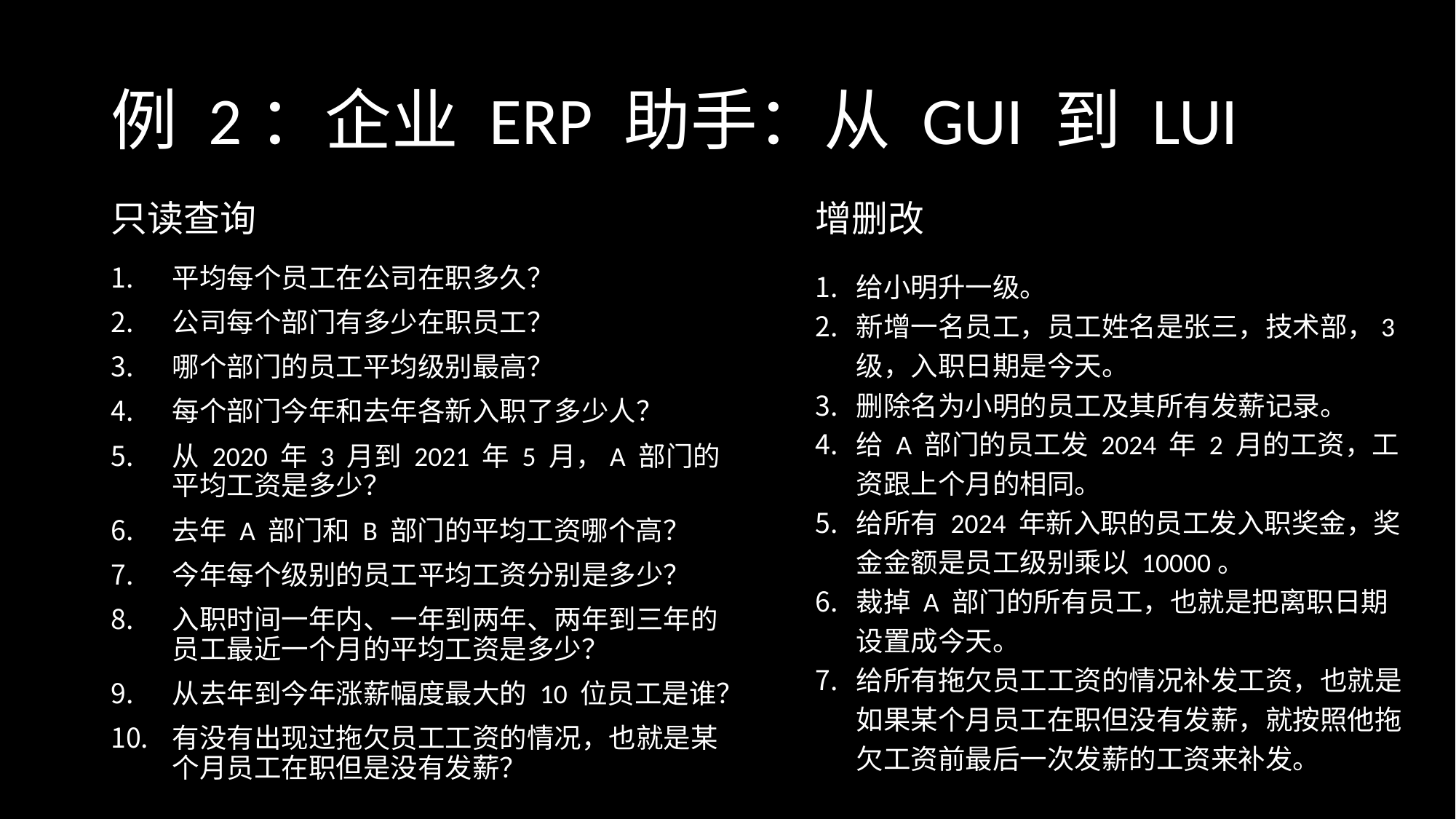

# 例 2：企业 ERP 助手：从 GUI 到 LUI
增删改
只读查询
平均每个员工在公司在职多久？
公司每个部门有多少在职员工？
哪个部门的员工平均级别最高？
每个部门今年和去年各新入职了多少人？
从 2020 年 3 月到 2021 年 5 月，A 部门的平均工资是多少？
去年 A 部门和 B 部门的平均工资哪个高？
今年每个级别的员工平均工资分别是多少？
入职时间一年内、一年到两年、两年到三年的员工最近一个月的平均工资是多少？
从去年到今年涨薪幅度最大的 10 位员工是谁？
有没有出现过拖欠员工工资的情况，也就是某个月员工在职但是没有发薪？
给小明升一级。
新增一名员工，员工姓名是张三，技术部，3 级，入职日期是今天。
删除名为小明的员工及其所有发薪记录。
给 A 部门的员工发 2024 年 2 月的工资，工资跟上个月的相同。
给所有 2024 年新入职的员工发入职奖金，奖金金额是员工级别乘以 10000。
裁掉 A 部门的所有员工，也就是把离职日期设置成今天。
给所有拖欠员工工资的情况补发工资，也就是如果某个月员工在职但没有发薪，就按照他拖欠工资前最后一次发薪的工资来补发。